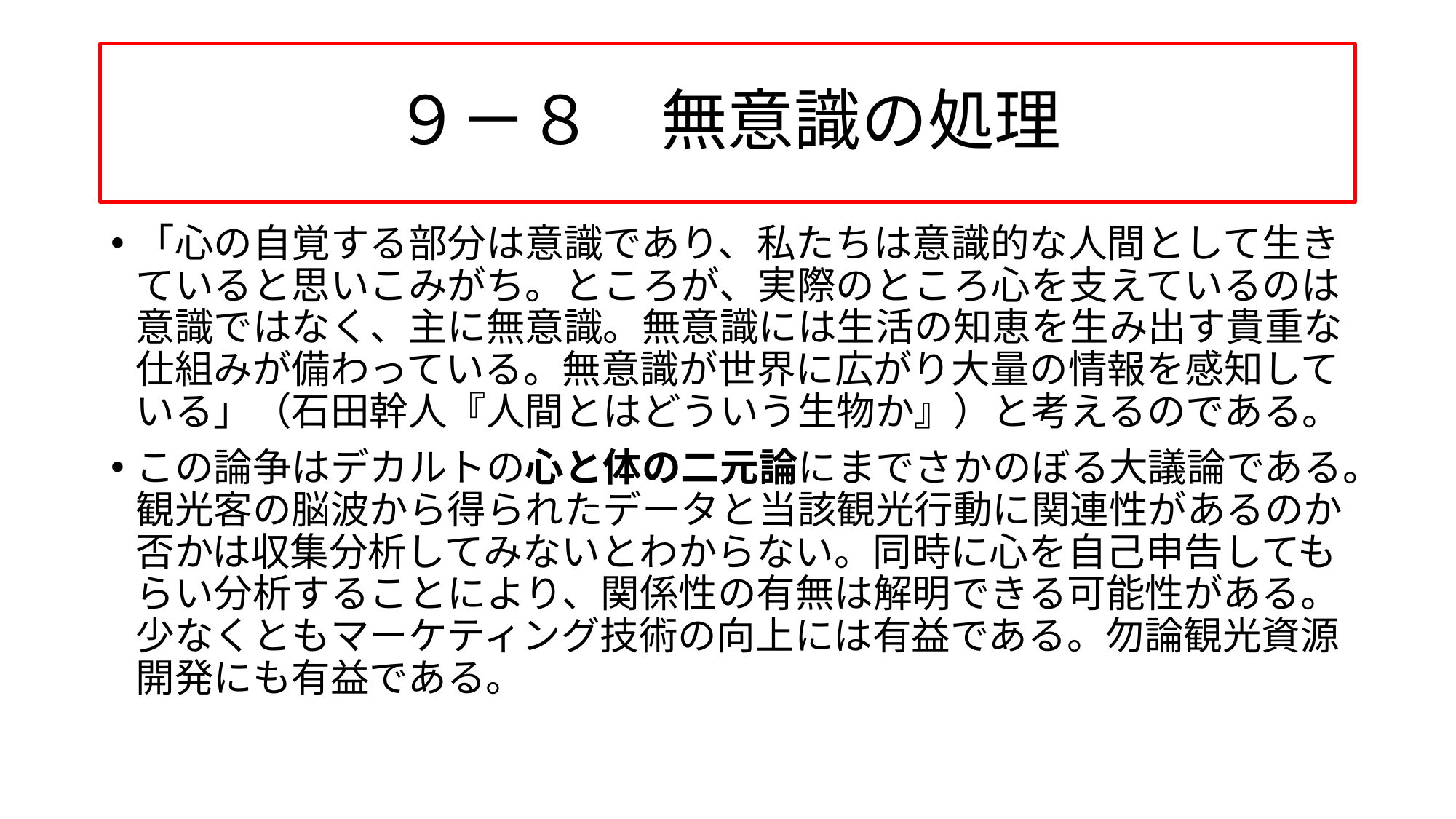

# ９－８　無意識の処理
「心の自覚する部分は意識であり、私たちは意識的な人間として生きていると思いこみがち。ところが、実際のところ心を支えているのは意識ではなく、主に無意識。無意識には生活の知恵を生み出す貴重な仕組みが備わっている。無意識が世界に広がり大量の情報を感知している」（石田幹人『人間とはどういう生物か』）と考えるのである。
この論争はデカルトの心と体の二元論にまでさかのぼる大議論である。観光客の脳波から得られたデータと当該観光行動に関連性があるのか否かは収集分析してみないとわからない。同時に心を自己申告してもらい分析することにより、関係性の有無は解明できる可能性がある。少なくともマーケティング技術の向上には有益である。勿論観光資源開発にも有益である。